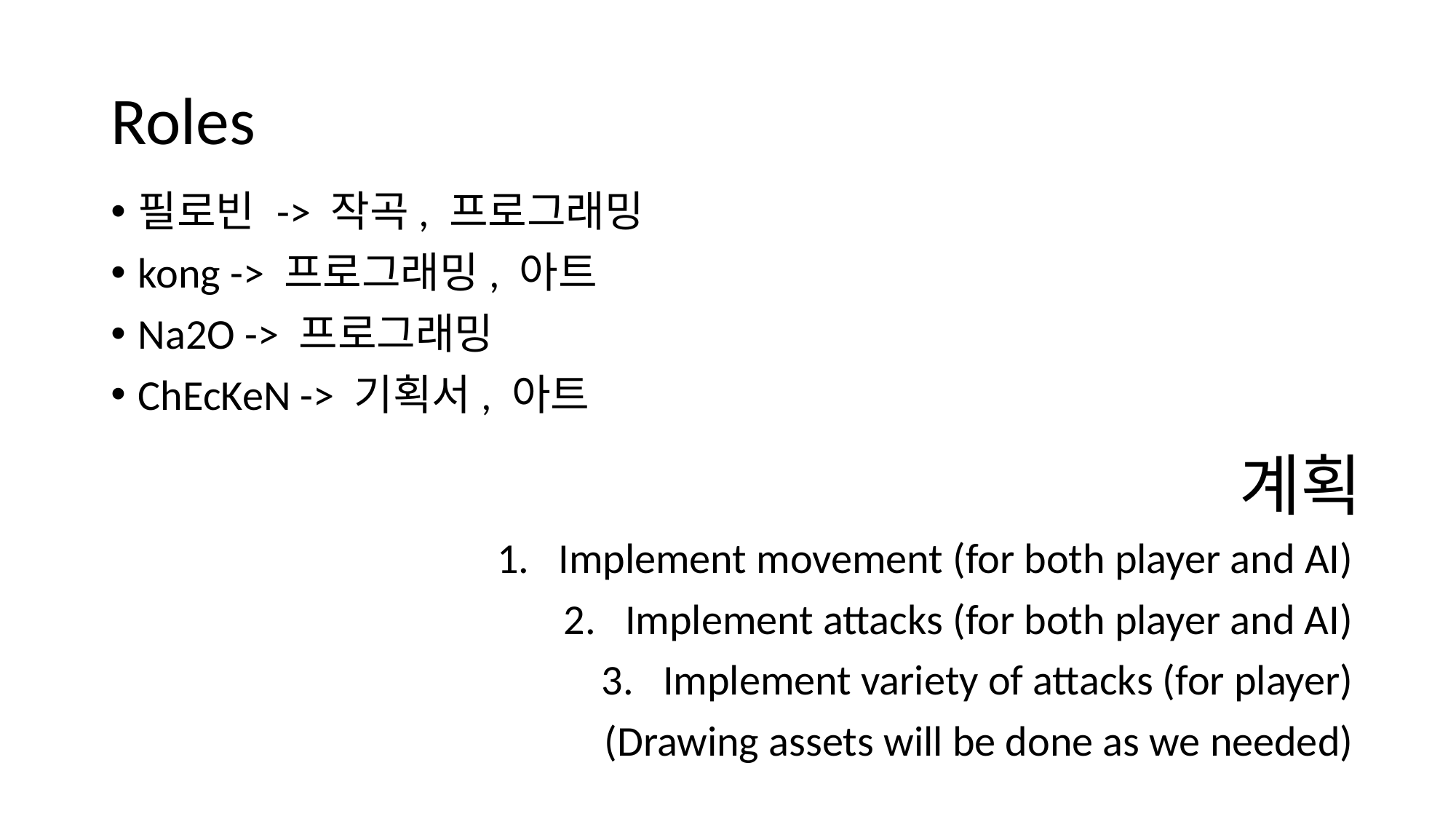

# Roles
필로빈 -> 작곡, 프로그래밍
kong -> 프로그래밍, 아트
Na2O -> 프로그래밍
ChEcKeN -> 기획서, 아트
계획
Implement movement (for both player and AI)
Implement attacks (for both player and AI)
Implement variety of attacks (for player)
(Drawing assets will be done as we needed)